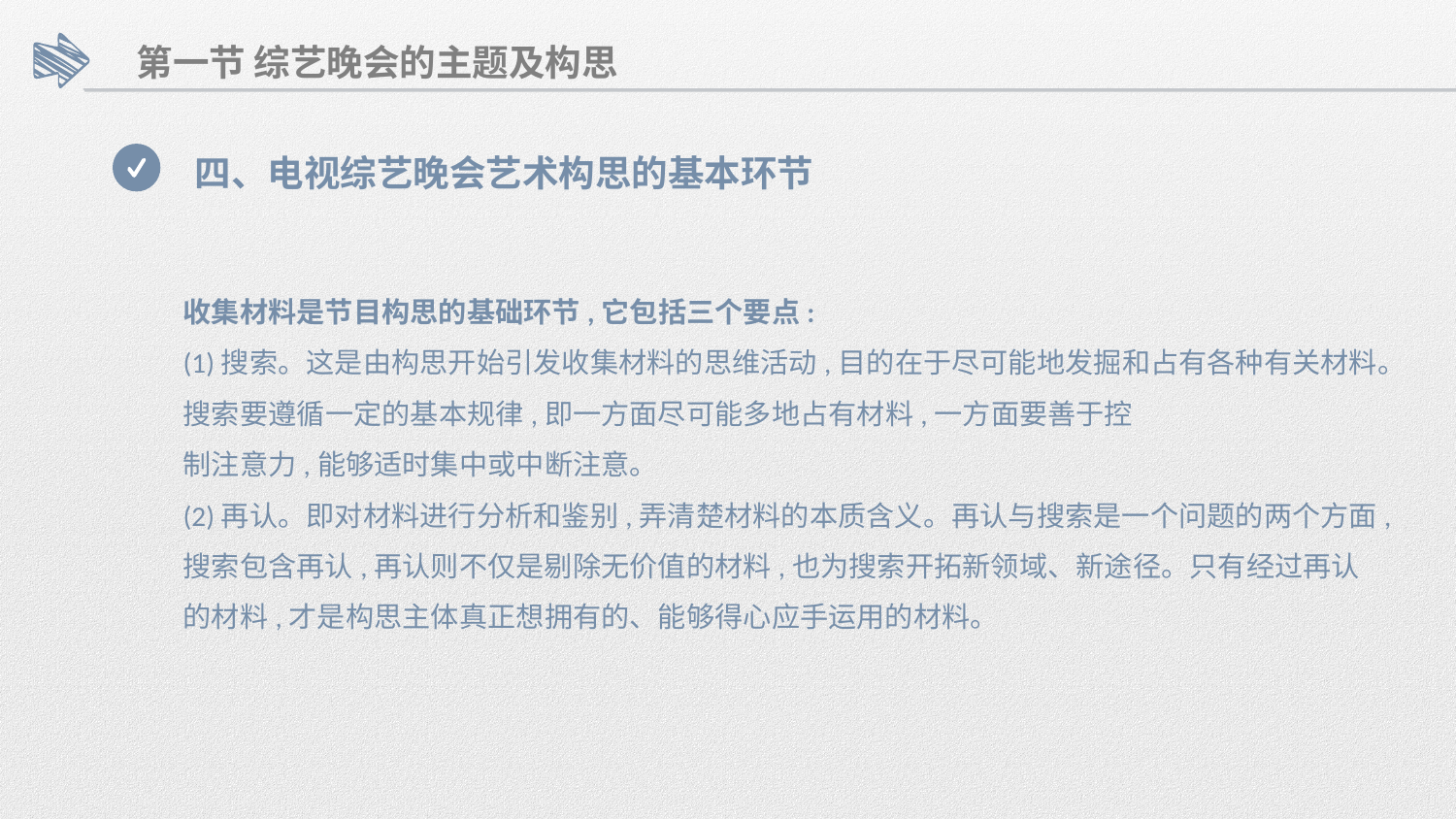

第一节 综艺晚会的主题及构思
四、电视综艺晚会艺术构思的基本环节

收集材料是节目构思的基础环节,它包括三个要点:
(1)搜索。这是由构思开始引发收集材料的思维活动,目的在于尽可能地发掘和占有各种有关材料。
搜索要遵循一定的基本规律,即一方面尽可能多地占有材料,一方面要善于控
制注意力,能够适时集中或中断注意。
(2)再认。即对材料进行分析和鉴别,弄清楚材料的本质含义。再认与搜索是一个问题的两个方面,
搜索包含再认,再认则不仅是剔除无价值的材料,也为搜索开拓新领域、新途径。只有经过再认
的材料,才是构思主体真正想拥有的、能够得心应手运用的材料。